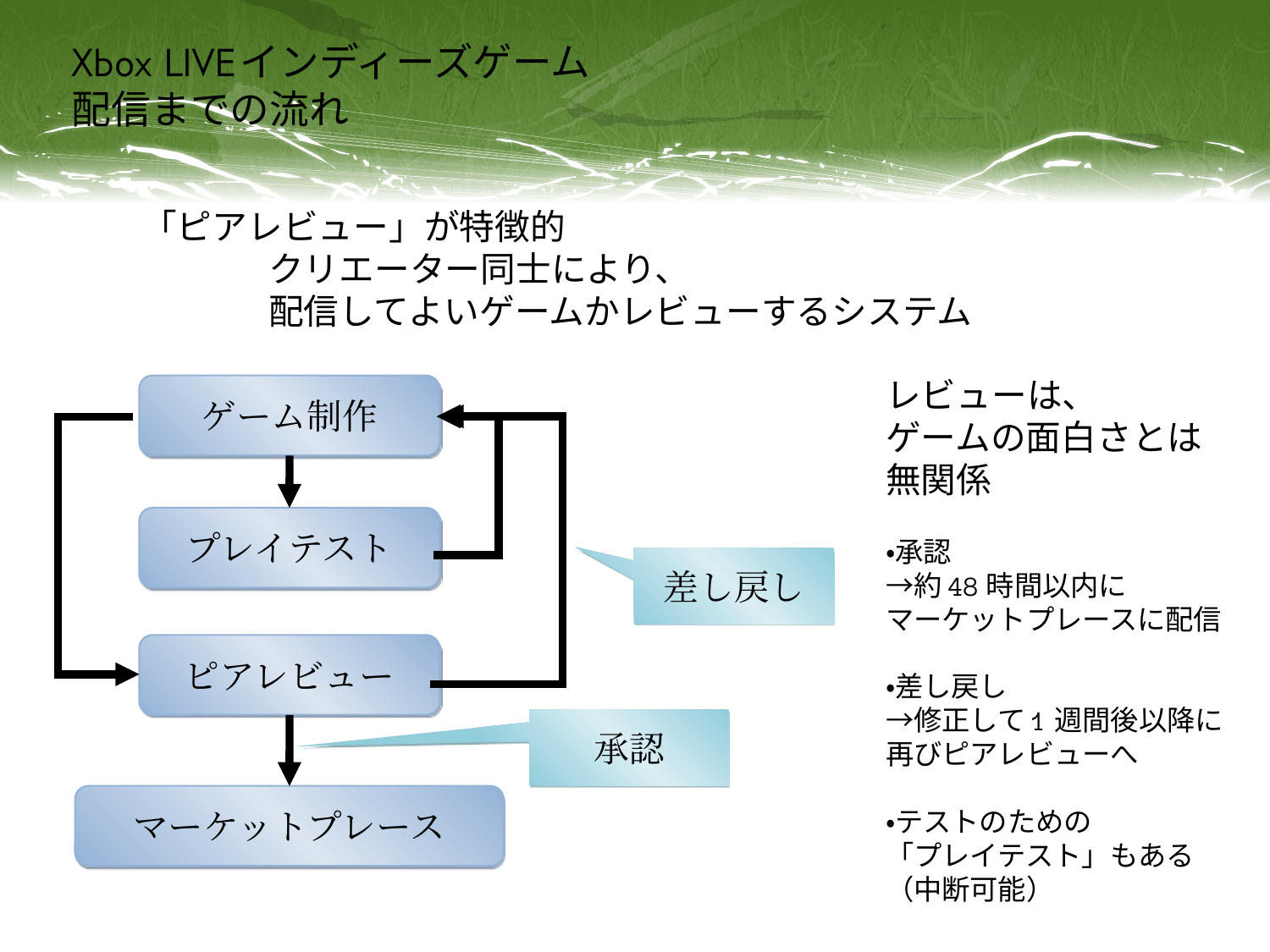

# Xbox LIVEインディーズゲーム 配信までの流れ
「ピアレビュー」が特徴的
クリエーター同士により、
配信してよいゲームかレビューするシステム

ゲーム制作

プレイテスト
差し戻し
ピアレビュー
承認

マーケットプレース
レビューは、
ゲームの面白さとは無関係

・承認
→約48時間以内に
マーケットプレースに配信

・差し戻し
→修正して1週間後以降に再びピアレビューへ

・テストのための
「プレイテスト」もある
（中断可能）